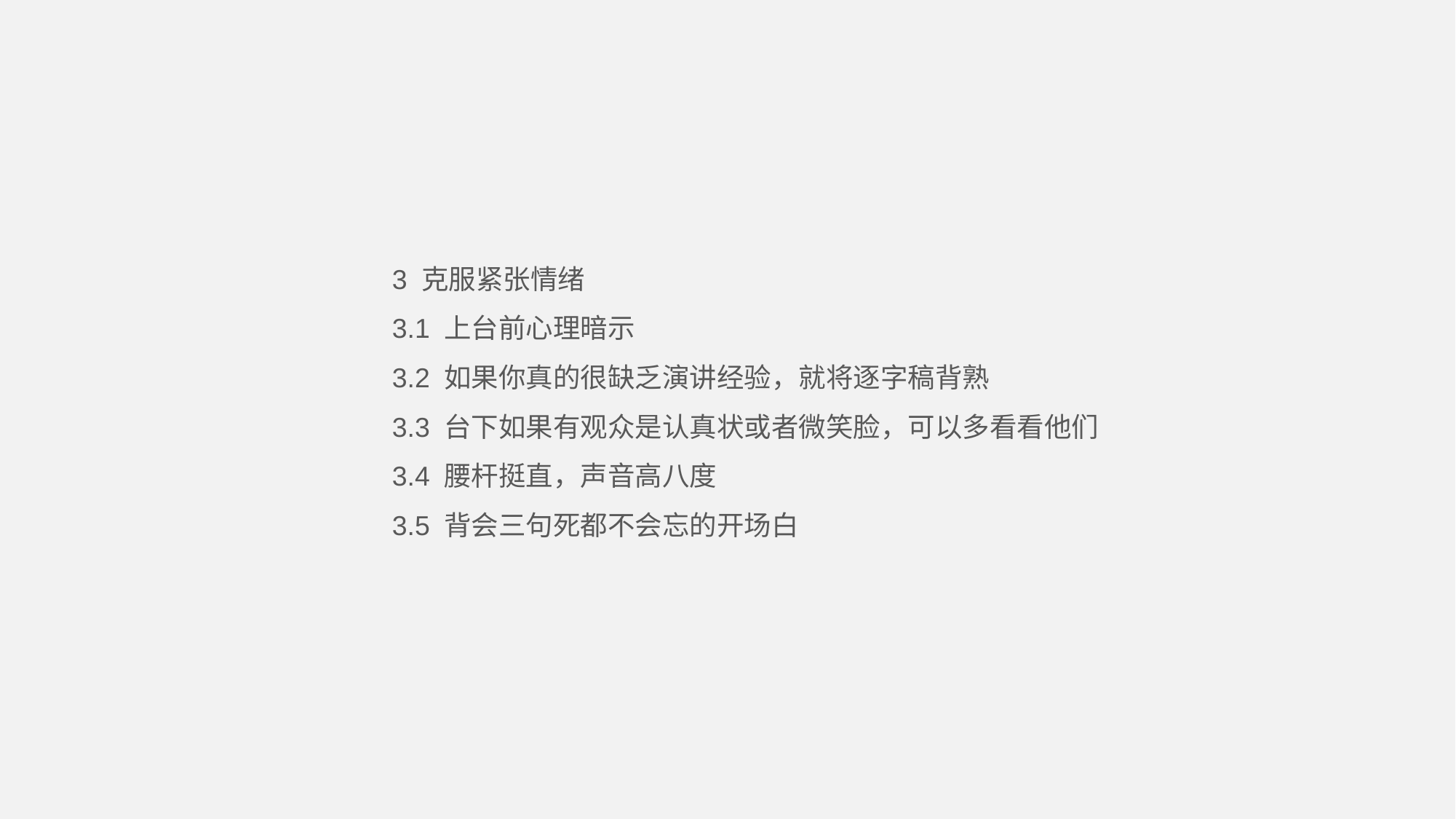

3 克服紧张情绪
3.1 上台前心理暗示
3.2 如果你真的很缺乏演讲经验，就将逐字稿背熟
3.3 台下如果有观众是认真状或者微笑脸，可以多看看他们
3.4 腰杆挺直，声音高八度
3.5 背会三句死都不会忘的开场白